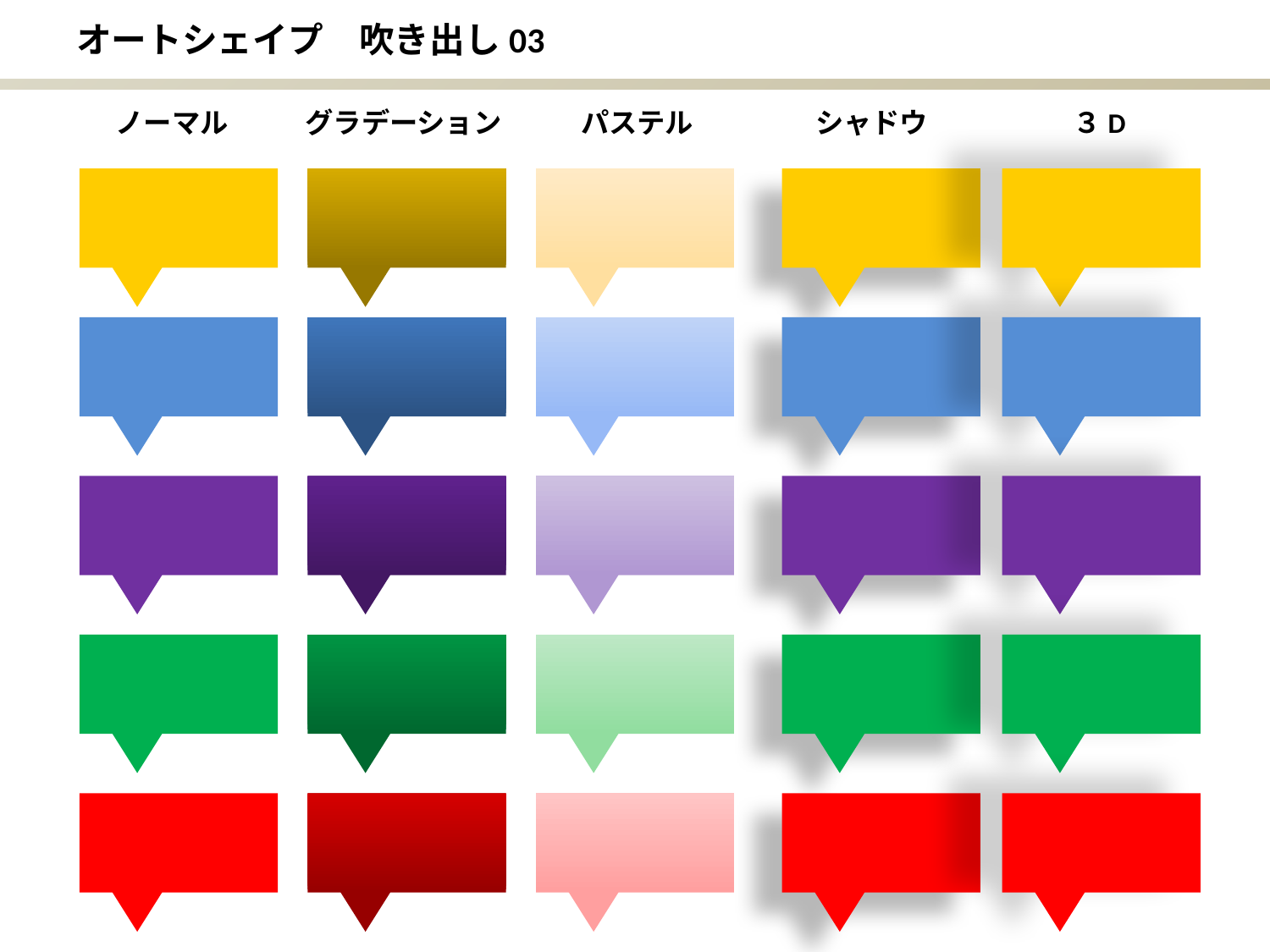

# オートシェイプ　吹き出し03
ノーマル
グラデーション
パステル
シャドウ
３D